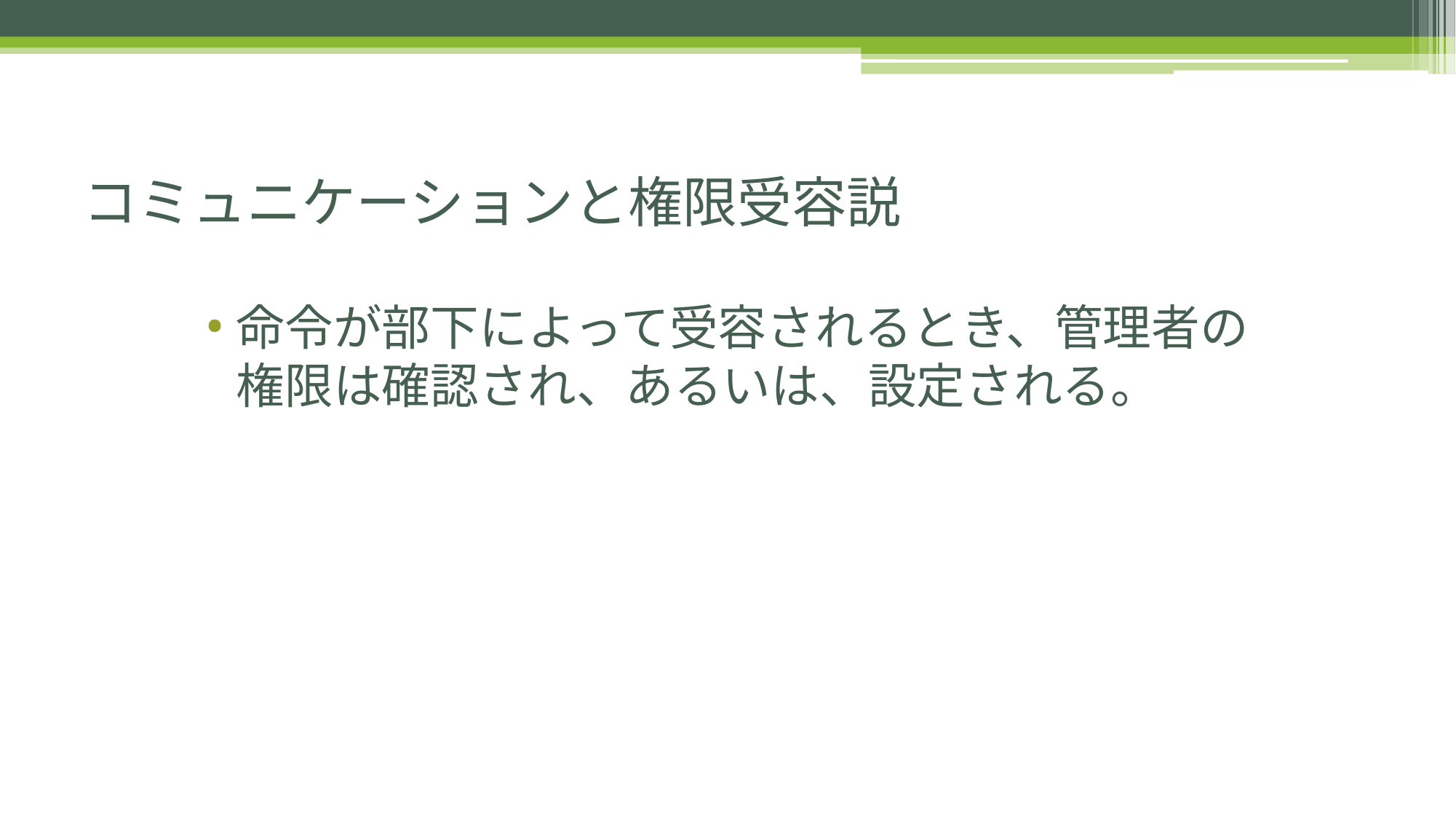

# コミュニケーションと権限受容説
命令が部下によって受容されるとき、管理者の権限は確認され、あるいは、設定される。